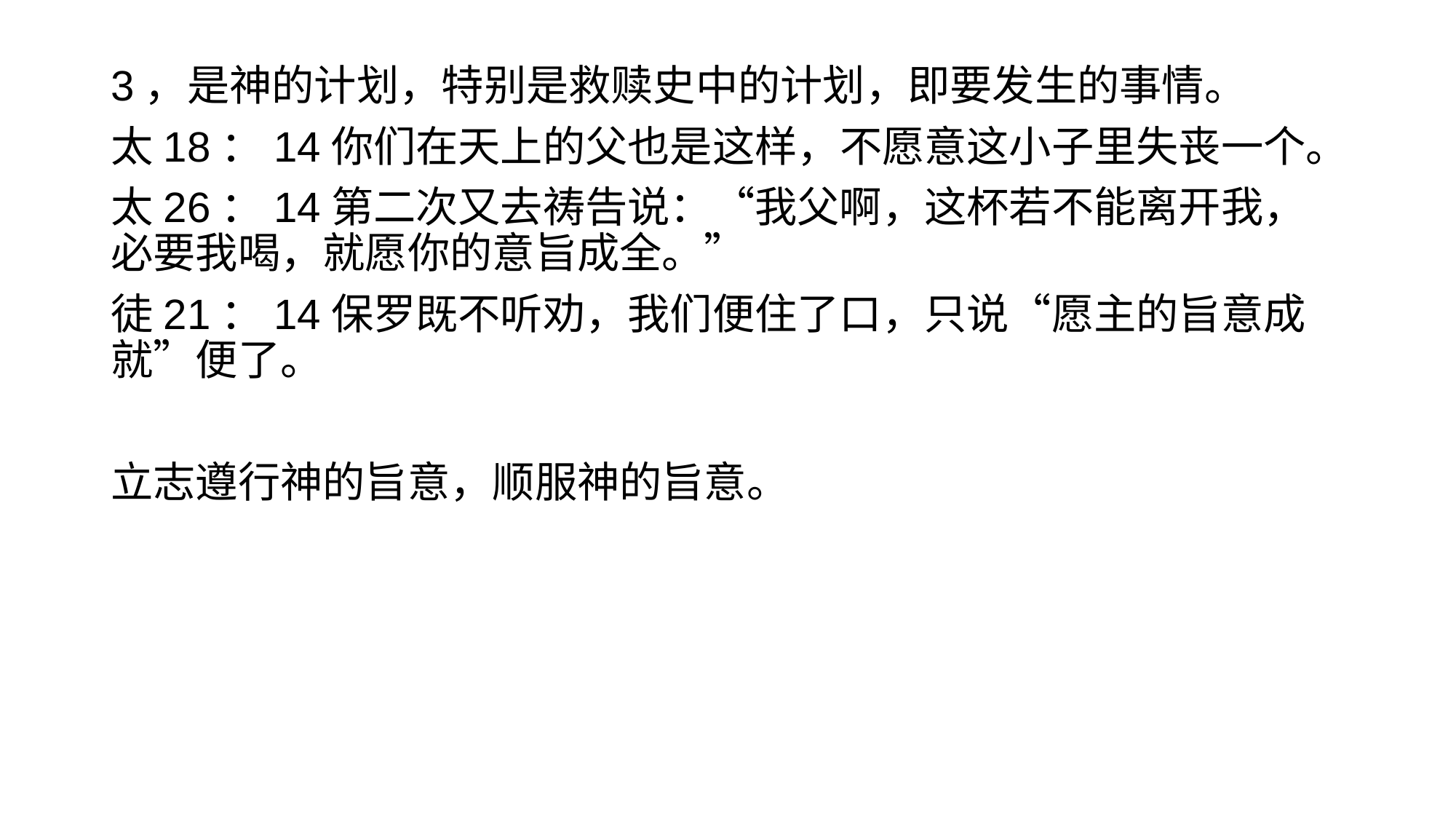

#
3，是神的计划，特别是救赎史中的计划，即要发生的事情。
太18：14你们在天上的父也是这样，不愿意这小子里失丧一个。
太26：14第二次又去祷告说：“我父啊，这杯若不能离开我，必要我喝，就愿你的意旨成全。”
徒21：14保罗既不听劝，我们便住了口，只说“愿主的旨意成就”便了。

立志遵行神的旨意，顺服神的旨意。